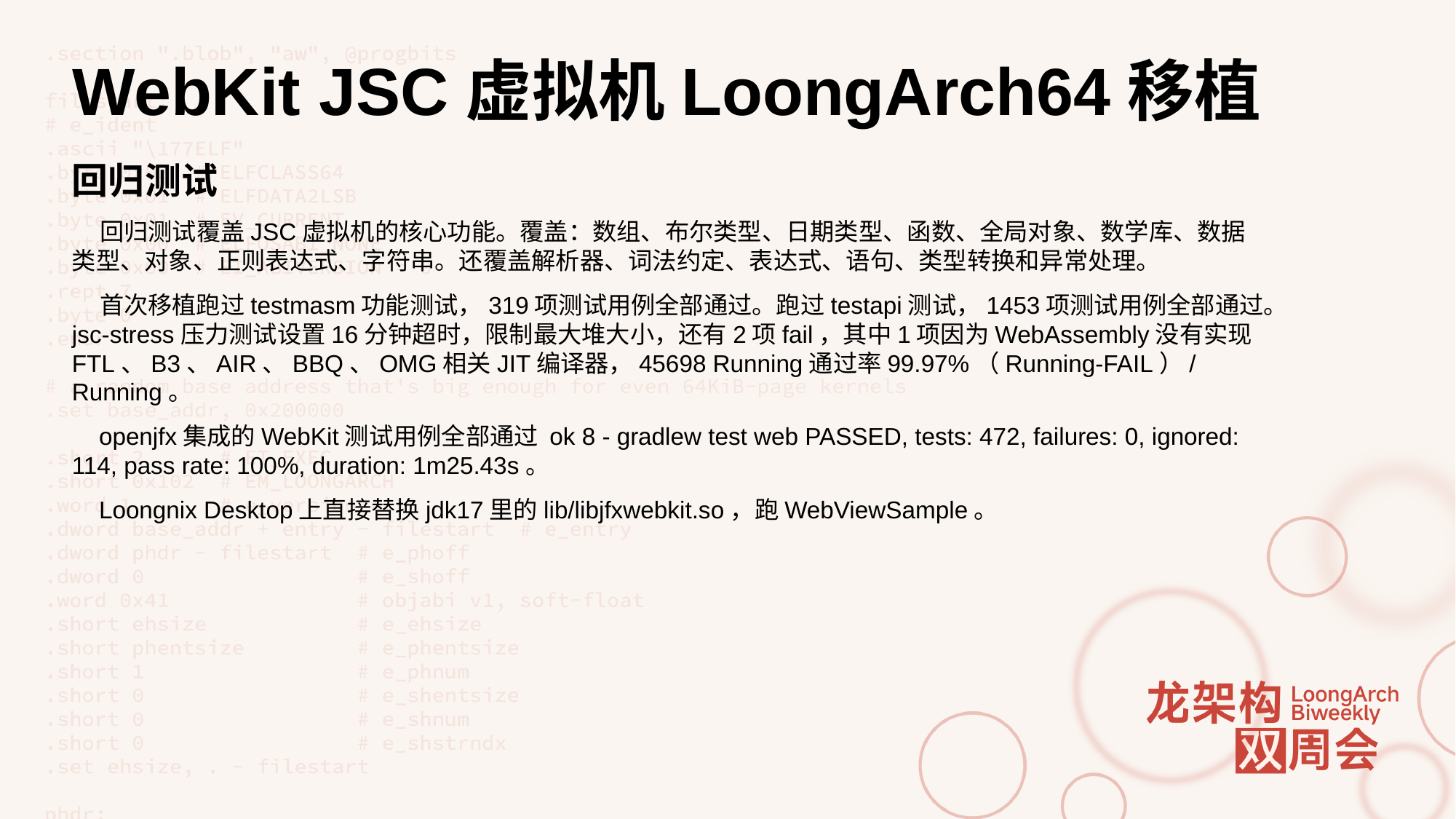

# WebKit JSC虚拟机LoongArch64移植
回归测试
    回归测试覆盖JSC虚拟机的核心功能。覆盖：数组、布尔类型、日期类型、函数、全局对象、数学库、数据类型、对象、正则表达式、字符串。还覆盖解析器、词法约定、表达式、语句、类型转换和异常处理。
    首次移植跑过testmasm功能测试，319项测试用例全部通过。跑过testapi测试，1453项测试用例全部通过。jsc-stress压力测试设置16分钟超时，限制最大堆大小，还有2项fail，其中1项因为WebAssembly没有实现FTL、B3、AIR、BBQ、OMG相关JIT编译器，45698 Running通过率99.97%（Running-FAIL）/ Running。
    openjfx集成的WebKit测试用例全部通过 ok 8 - gradlew test web PASSED, tests: 472, failures: 0, ignored: 114, pass rate: 100%, duration: 1m25.43s。
    Loongnix Desktop上直接替换jdk17里的lib/libjfxwebkit.so，跑WebViewSample。